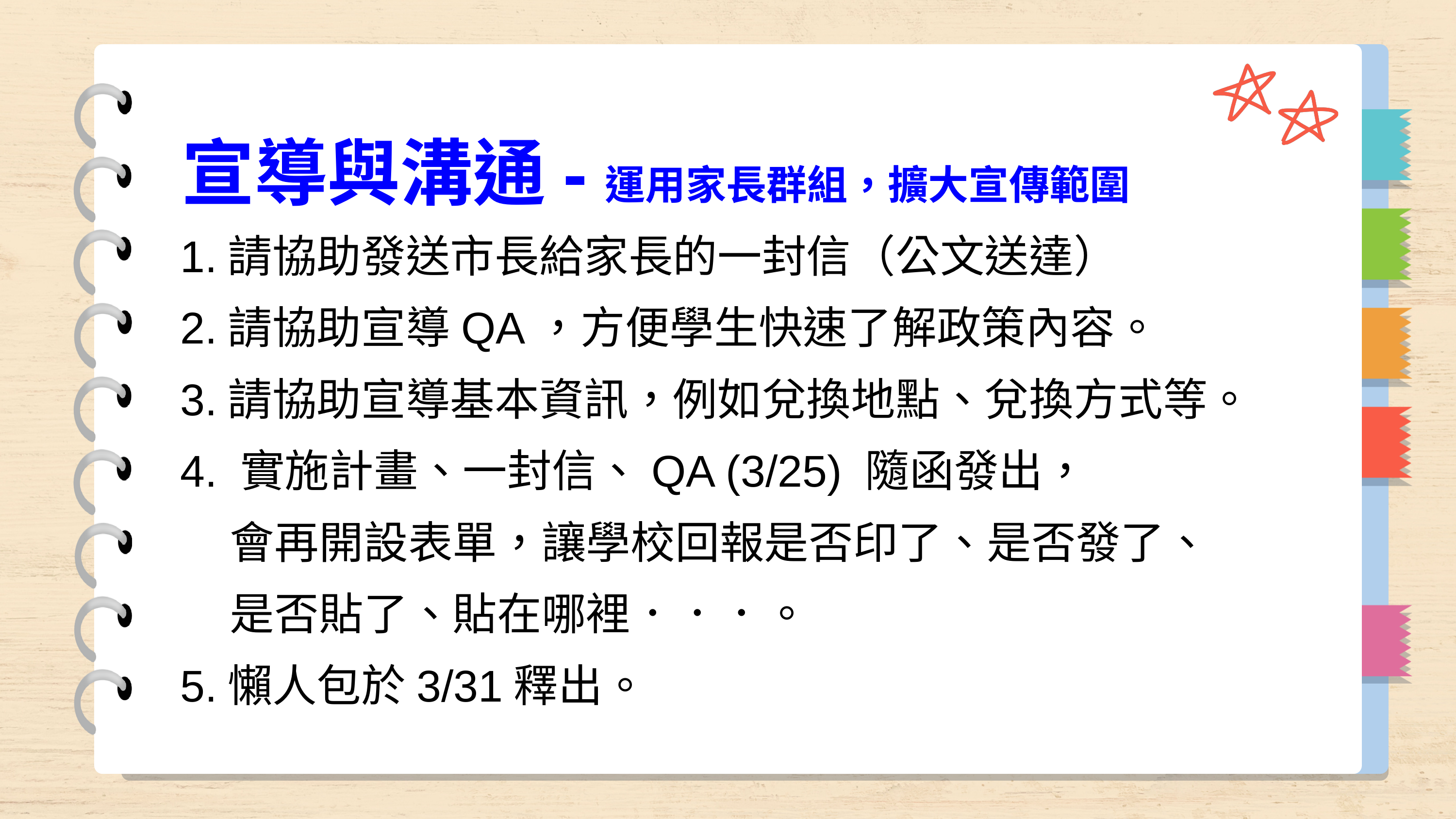

宣導與溝通-運用家長群組，擴大宣傳範圍
1.請協助發送市長給家長的一封信（公文送達）
2.請協助宣導QA，方便學生快速了解政策內容。
3.請協助宣導基本資訊，例如兌換地點、兌換方式等。
4. 實施計畫、一封信、QA (3/25) 隨函發出，
會再開設表單，讓學校回報是否印了、是否發了、
是否貼了、貼在哪裡．．．。
5.懶人包於3/31釋出。